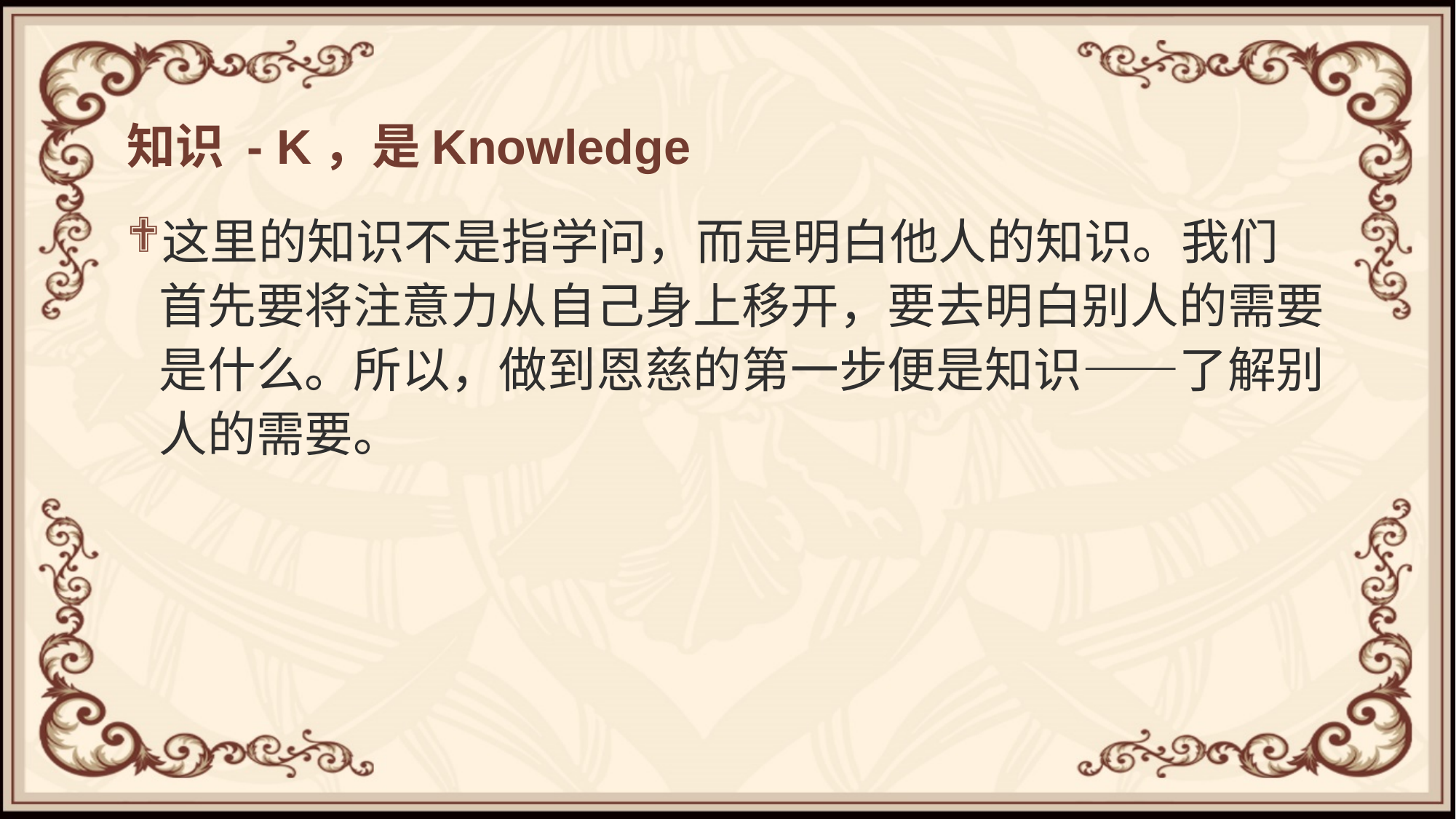

# 知识 - K，是Knowledge
这里的知识不是指学问，而是明白他人的知识。我们首先要将注意力从自己身上移开，要去明白别人的需要是什么。所以，做到恩慈的第一步便是知识——了解别人的需要。